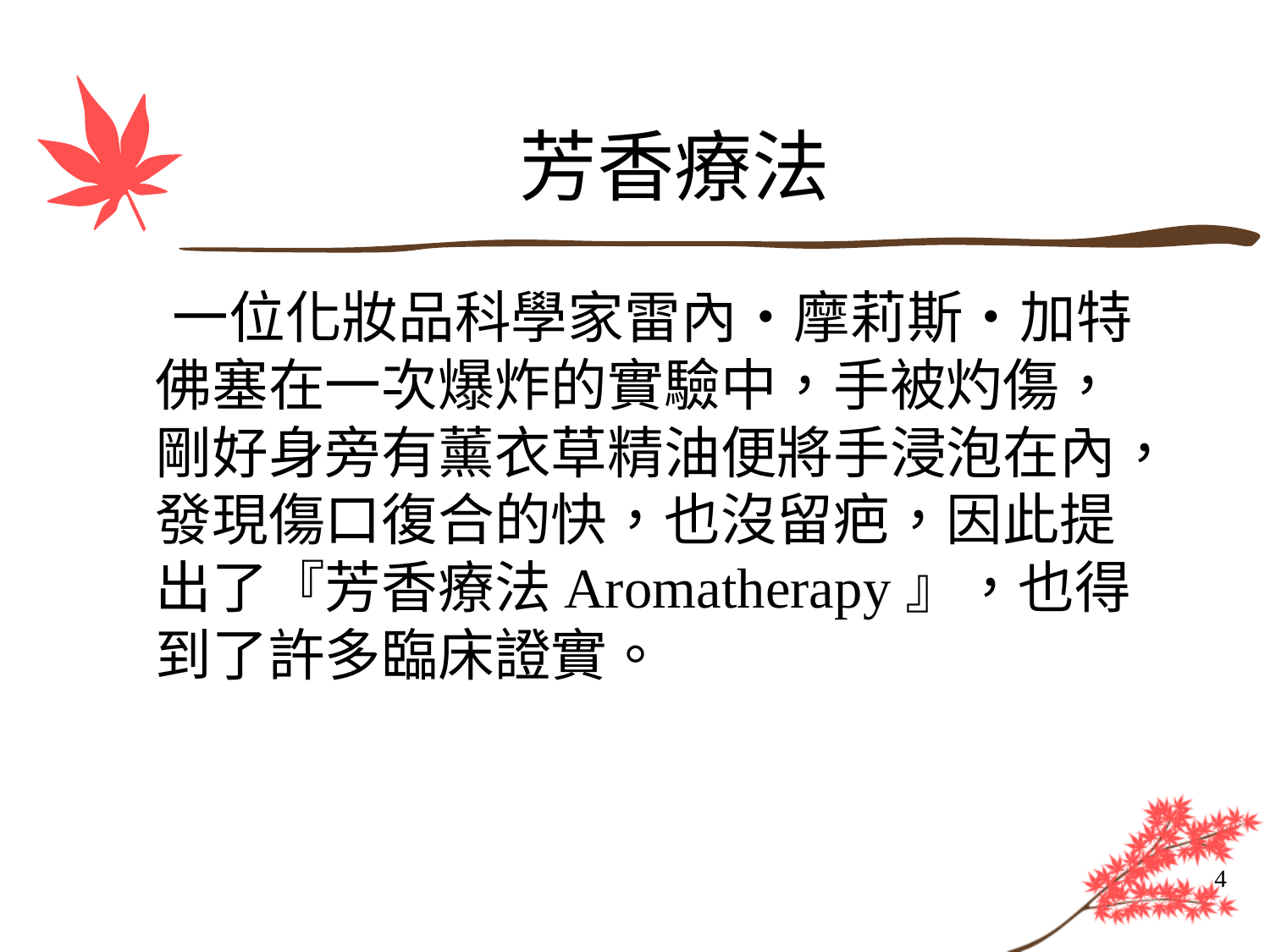

# 芳香療法
    一位化妝品科學家雷內‧摩莉斯‧加特佛塞在一次爆炸的實驗中，手被灼傷，剛好身旁有薰衣草精油便將手浸泡在內，發現傷口復合的快，也沒留疤，因此提出了『芳香療法Aromatherapy』，也得到了許多臨床證實。
4